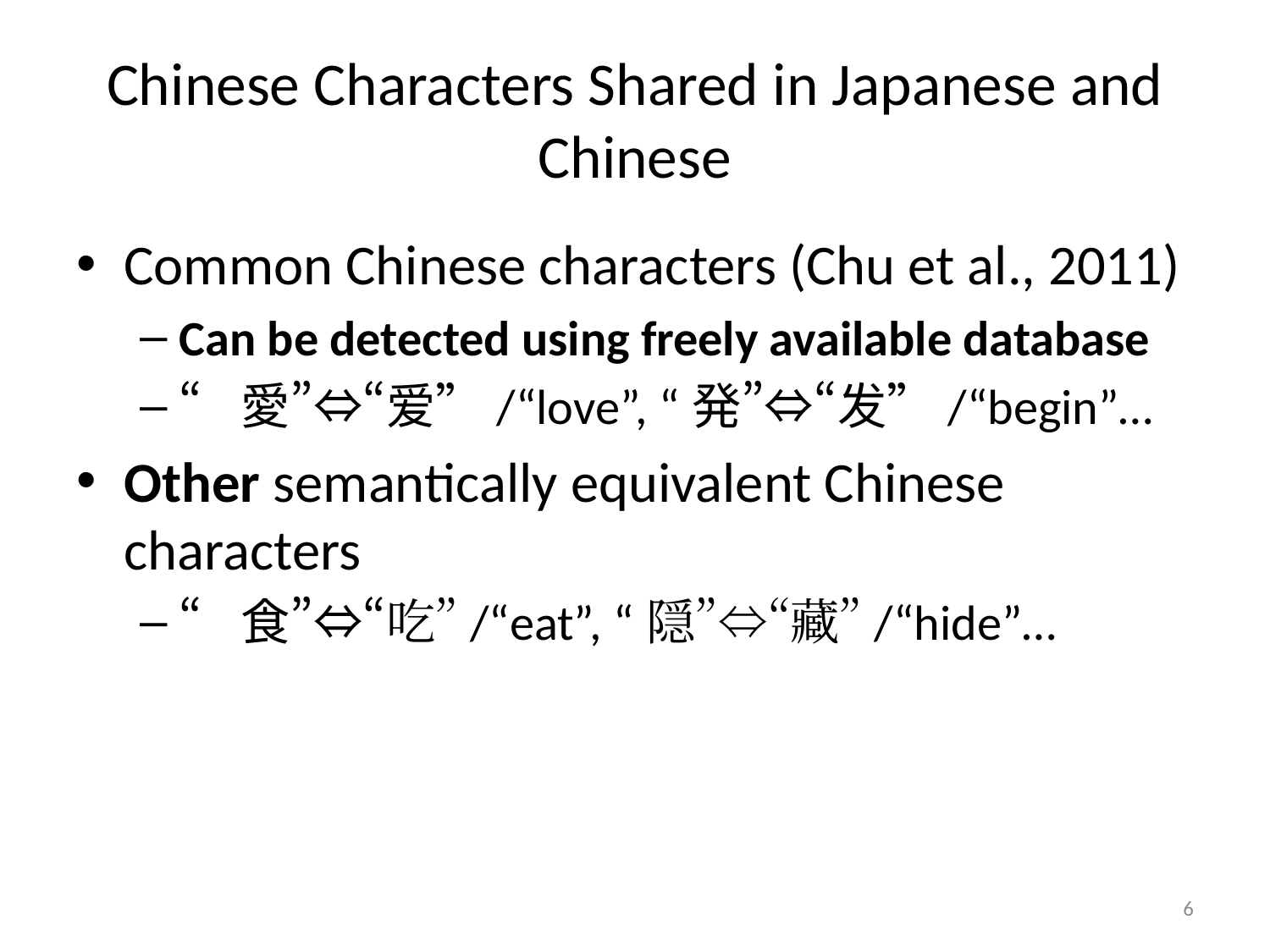

# Chinese Characters Shared in Japanese and Chinese
Common Chinese characters (Chu et al., 2011)
Can be detected using freely available database
“愛”⇔“爱”/“love”, “発”⇔“发”/“begin”…
Other semantically equivalent Chinese characters
“食”⇔“吃”/“eat”, “隠”⇔“藏”/“hide”…

6